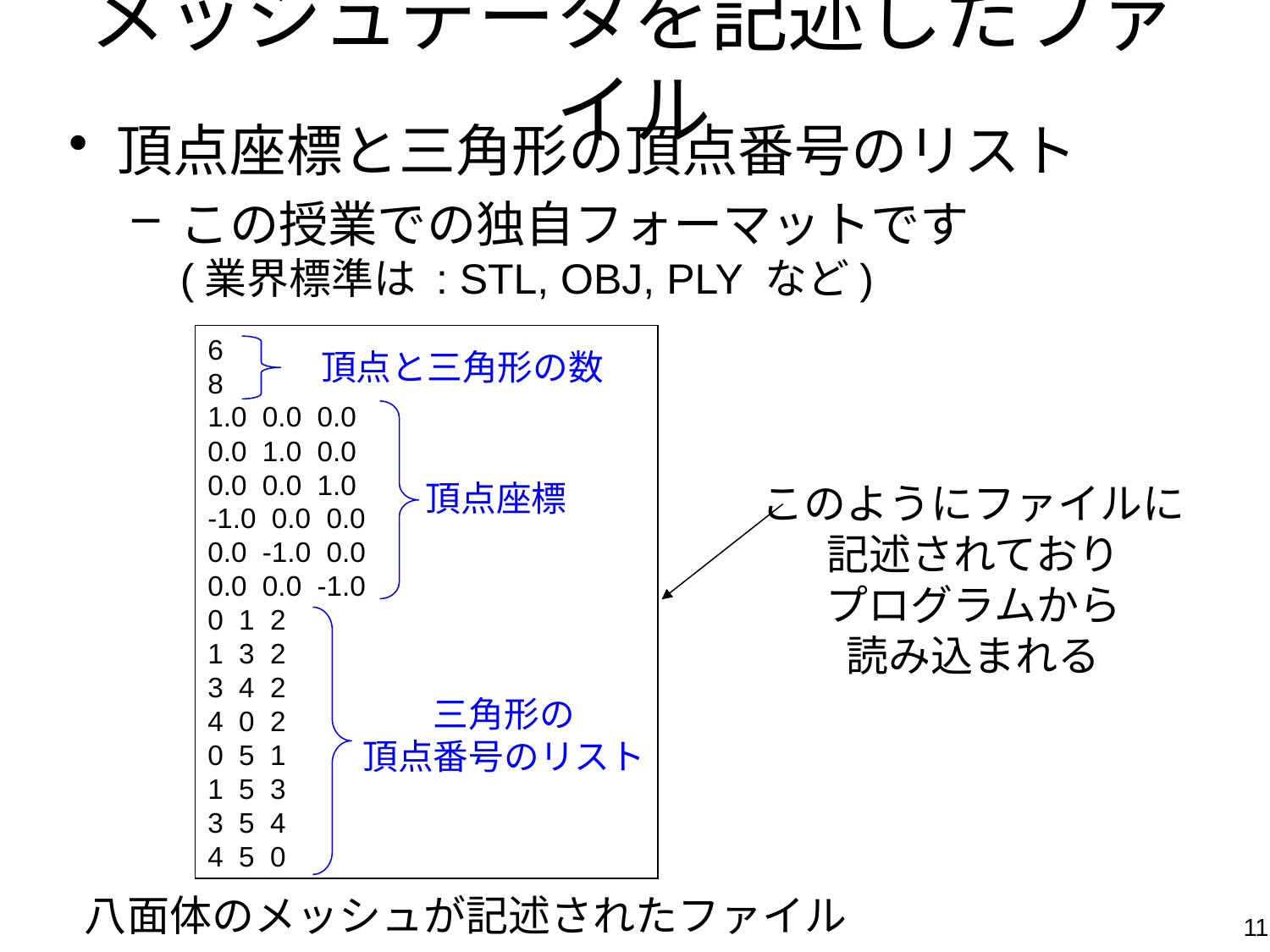

# メッシュデータを記述したファイル
頂点座標と三角形の頂点番号のリスト
この授業での独自フォーマットです
(業界標準は : STL, OBJ, PLY など)
6
8
1.0  0.0  0.0
0.0  1.0  0.0
0.0  0.0  1.0
-1.0  0.0  0.0
0.0  -1.0  0.0
0.0  0.0  -1.0
0  1  2
1  3  2
3  4  2
4  0  2
0  5  1
1  5  3
3  5  4
4  5  0

頂点と三角形の数

頂点座標
このようにファイルに
記述されており
プログラムから
読み込まれる

三角形の
頂点番号のリスト
八面体のメッシュが記述されたファイル
11